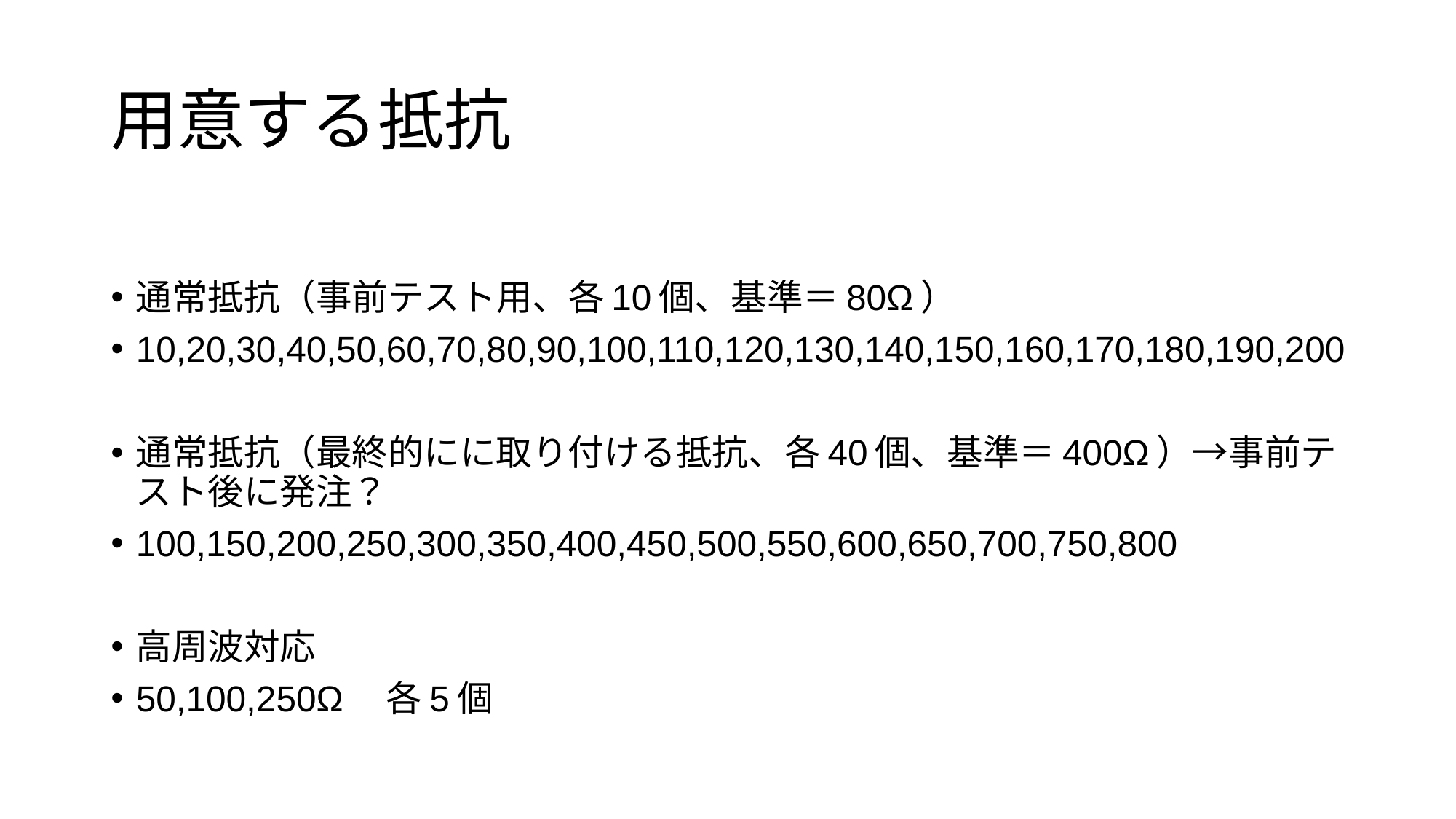

# 用意する抵抗

通常抵抗（事前テスト用、各10個、基準＝80Ω）
10,20,30,40,50,60,70,80,90,100,110,120,130,140,150,160,170,180,190,200

通常抵抗（最終的にに取り付ける抵抗、各40個、基準＝400Ω）→事前テスト後に発注？
100,150,200,250,300,350,400,450,500,550,600,650,700,750,800

高周波対応
50,100,250Ω　各5個